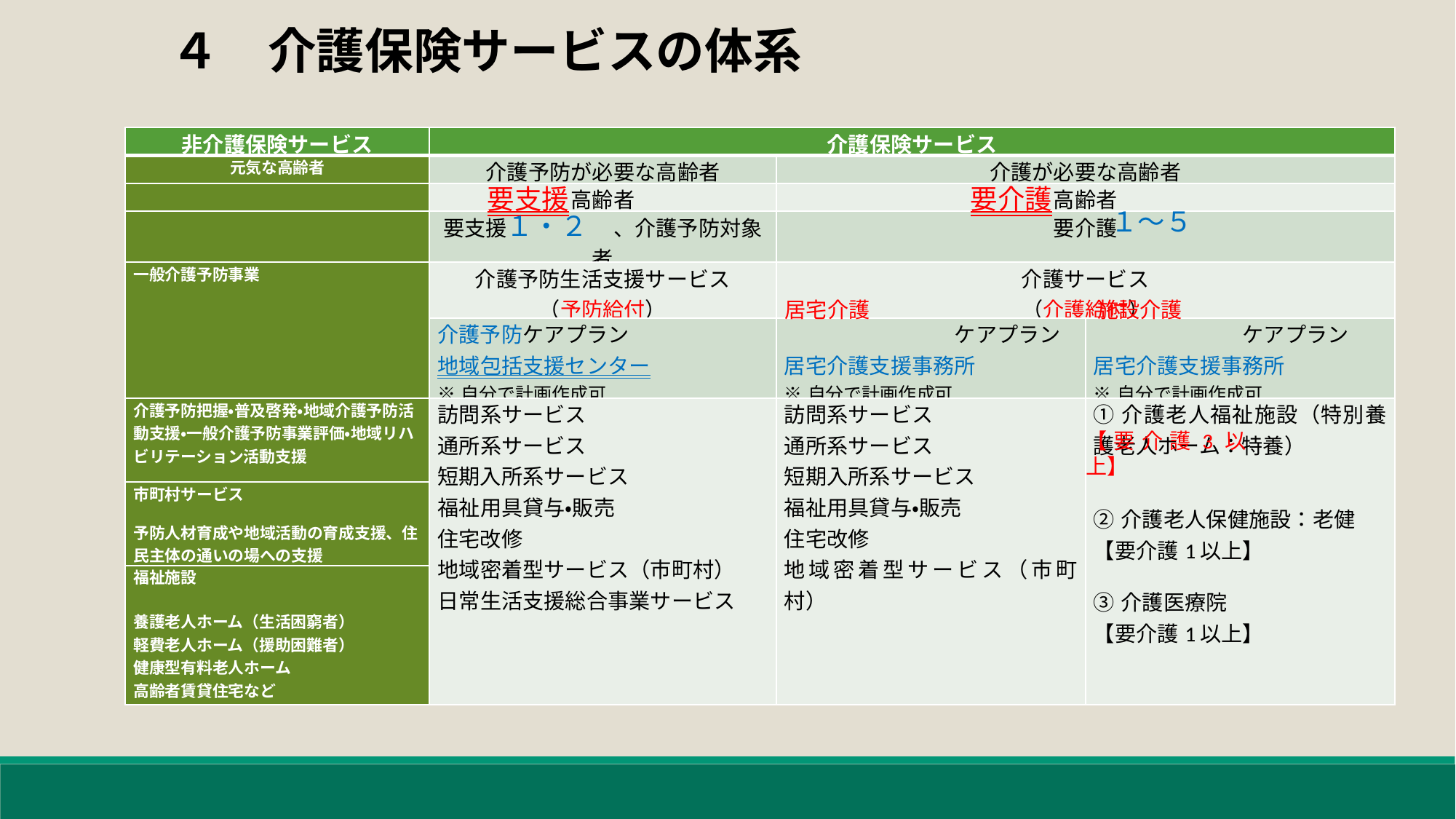

４　介護保険サービスの体系
| 非介護保険サービス | 介護保険サービス |  |  |
| --- | --- | --- | --- |
| 元気な高齢者 | 介護予防が必要な高齢者 | 介護が必要な高齢者 |  |
|  | 高齢者 | 高齢者 |  |
|  | 要支援　　　　　、介護予防対象者 | 要介護 |  |
| 一般介護予防事業 | 介護予防生活支援サービス （予防給付） | 介護サービス （介護給付） |  |
|  | 介護予防ケアプラン 地域包括支援センター ※自分で計画作成可 | ケアプラン 居宅介護支援事務所 ※自分で計画作成可 | ケアプラン 居宅介護支援事務所 ※自分で計画作成可 |
| 介護予防把握・普及啓発・地域介護予防活動支援・一般介護予防事業評価・地域リハビリテーション活動支援 | 訪問系サービス 通所系サービス 短期入所系サービス 福祉用具貸与・販売 住宅改修 地域密着型サービス（市町村） 日常生活支援総合事業サービス | 訪問系サービス 通所系サービス 短期入所系サービス 福祉用具貸与・販売 住宅改修 地域密着型サービス（市町村） | ①介護老人福祉施設（特別養護老人ホーム：特養） ②介護老人保健施設：老健 【要介護1以上】 ③介護医療院 【要介護1以上】 |
| 市町村サービス 予防人材育成や地域活動の育成支援、住民主体の通いの場への支援 |  |  |  |
| 福祉施設 養護老人ホーム（生活困窮者） 軽費老人ホーム（援助困難者） 健康型有料老人ホーム 高齢者賃貸住宅など |  |  |  |
要支援
要介護
１～５
１・２
居宅介護
施設介護
【要介護3以上】